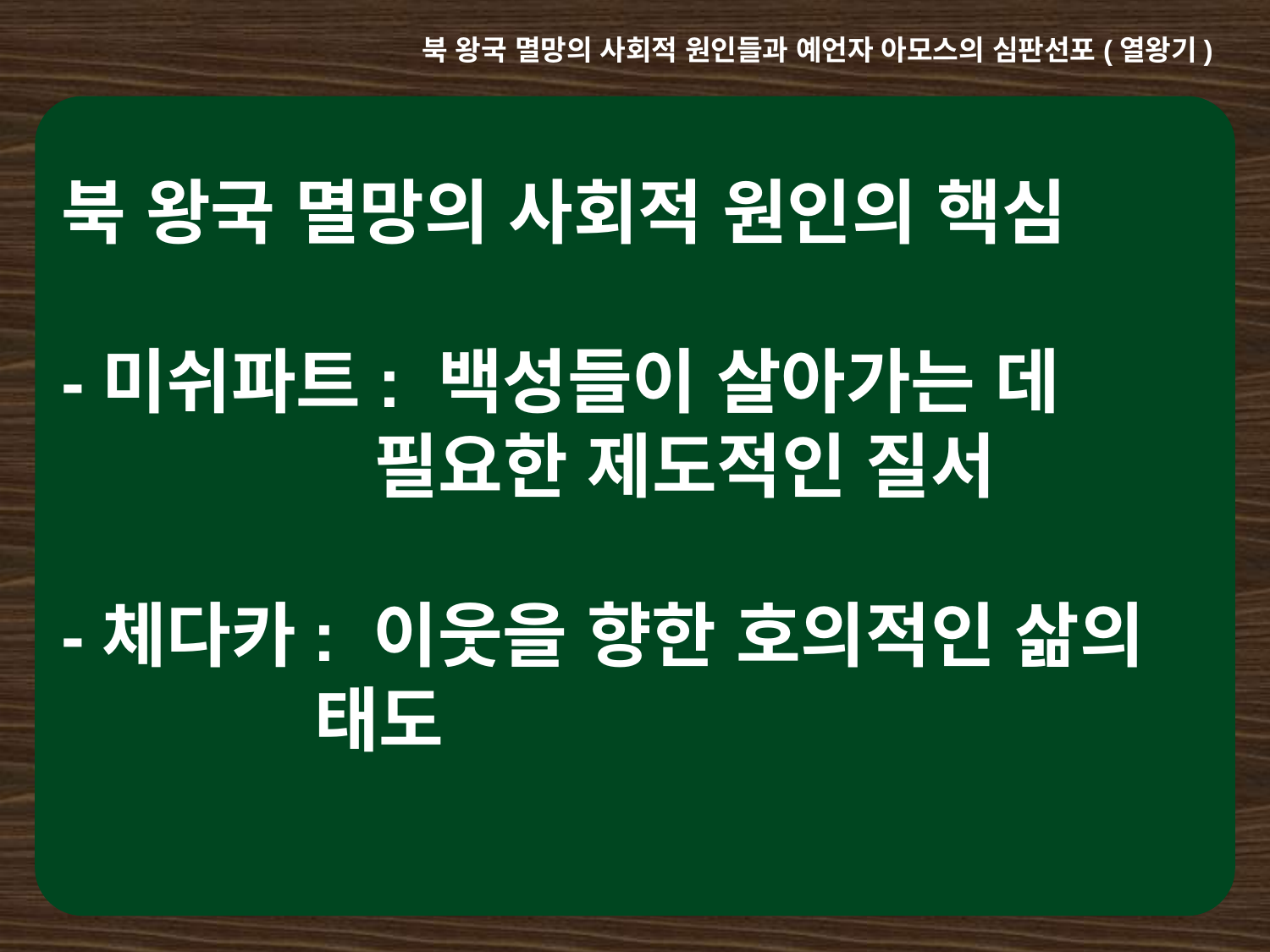

북 왕국 멸망의 사회적 원인들과 예언자 아모스의 심판선포(열왕기)
북 왕국 멸망의 사회적 원인의 핵심

-미쉬파트: 백성들이 살아가는 데
               필요한 제도적인 질서

-체다카: 이웃을 향한 호의적인 삶의
            태도